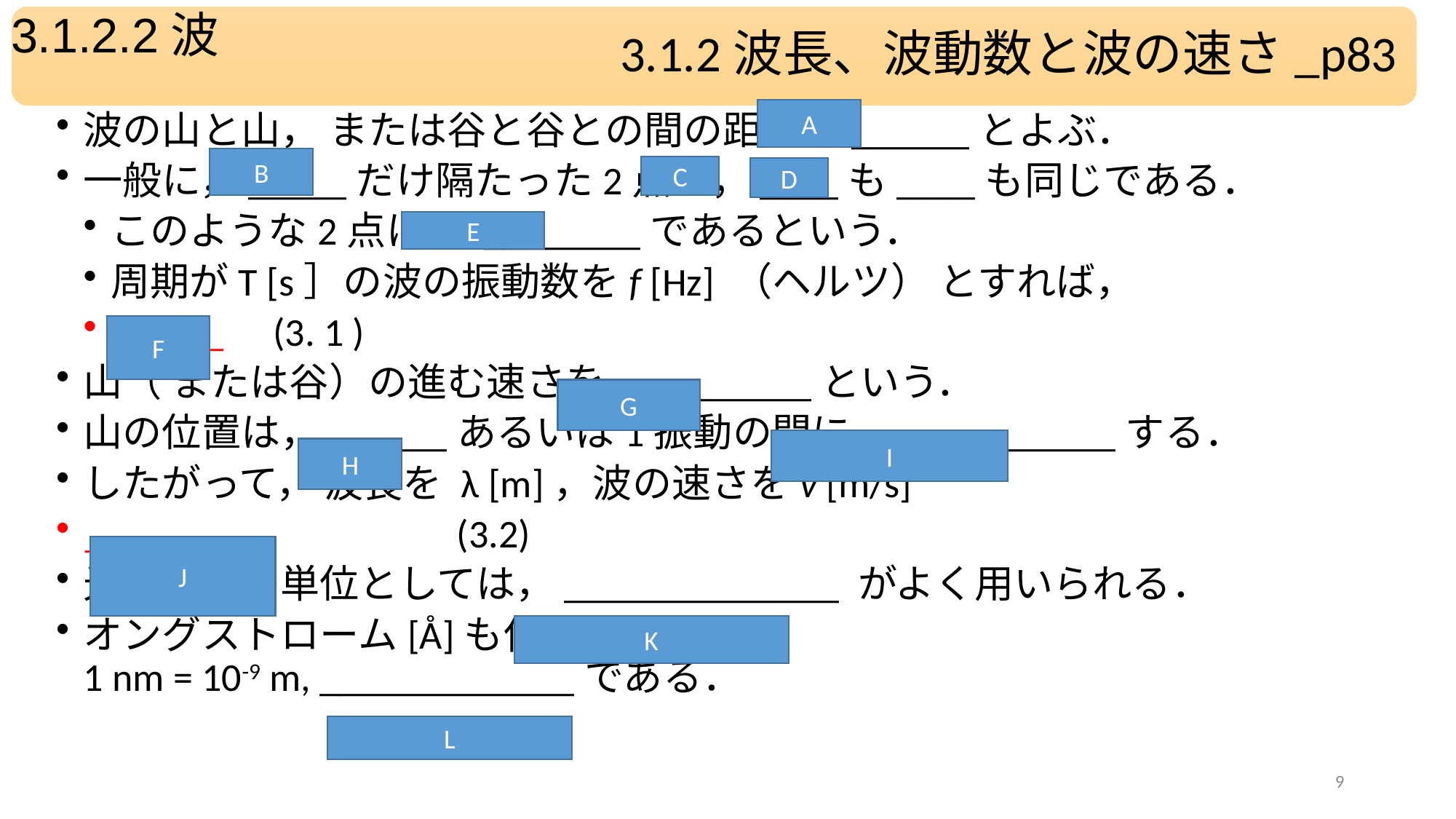

# 3.1.2.2波
3.1.2波長、波動数と波の速さ_p83
波の山と山， または谷と谷との間の距離を______とよぶ．
一般に，_____だけ隔たった2点は，____も____も同じである．
このような2点は， ________であるという．
周期がT [s］の波の振動数をf [Hz] （ヘルツ） とすれば，
______     (3. 1 )
山（ または谷）の進む速さを，________という．
山の位置は，______あるいは1振動の間に_____________する．
したがって， 波長を λ [m]，波の速さをv [m/s]
__________　　　　(3.2)
光の波長の単位としては，______________ がよく用いられる．
オングストローム[Å]も使われる.
1 nm = 10-9 m, _____________である．
A
B
C
D
E
F
G
I
H
J
K
L
9